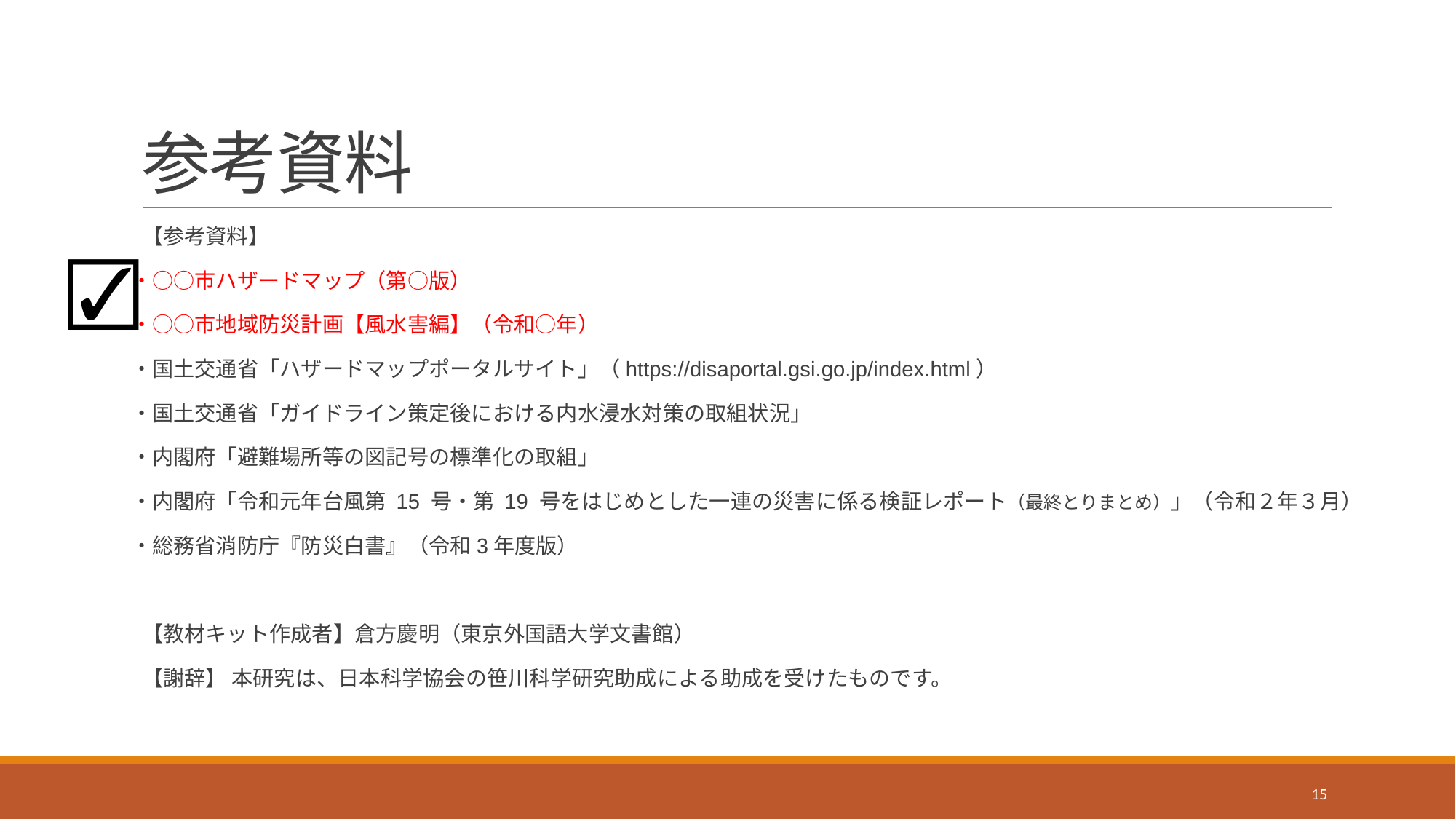

# 参考資料
【参考資料】
・○○市ハザードマップ（第○版）
・○○市地域防災計画【風水害編】（令和○年）
・国土交通省「ハザードマップポータルサイト」（https://disaportal.gsi.go.jp/index.html）
・国土交通省「ガイドライン策定後における内水浸水対策の取組状況」
・内閣府「避難場所等の図記号の標準化の取組」
・内閣府「令和元年台風第 15 号・第 19 号をはじめとした一連の災害に係る検証レポート（最終とりまとめ）」（令和２年３月）
・総務省消防庁『防災白書』（令和3年度版）

【教材キット作成者】倉方慶明（東京外国語大学文書館）
【謝辞】 本研究は、日本科学協会の笹川科学研究助成による助成を受けたものです。
☑
15